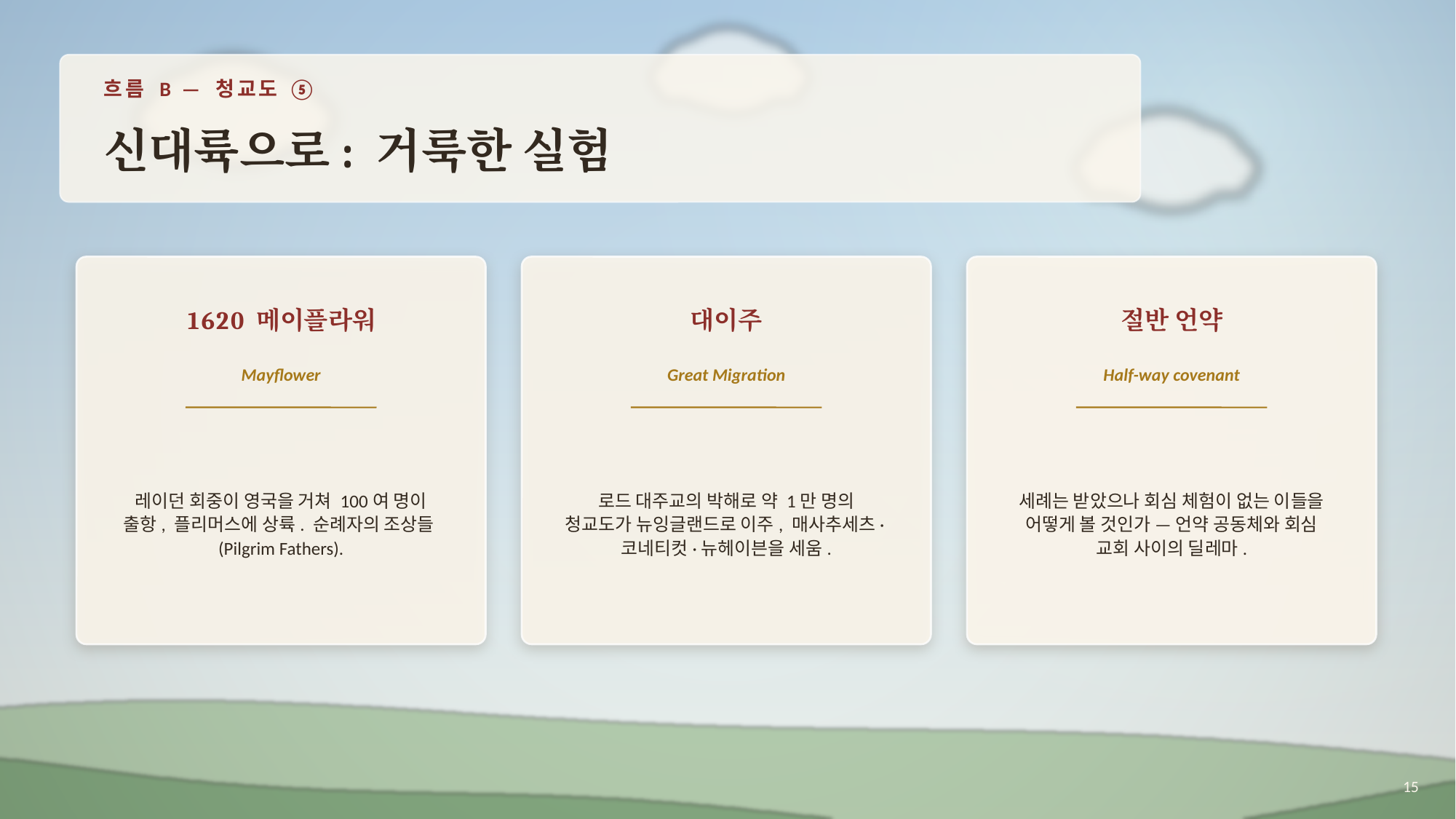

흐름 B — 청교도 ⑤
신대륙으로: 거룩한 실험

1620 메이플라워
대이주
절반 언약
Mayflower
Great Migration
Half-way covenant

레이던 회중이 영국을 거쳐 100여 명이 출항, 플리머스에 상륙. 순례자의 조상들(Pilgrim Fathers).
로드 대주교의 박해로 약 1만 명의 청교도가 뉴잉글랜드로 이주, 매사추세츠·코네티컷·뉴헤이븐을 세움.
세례는 받았으나 회심 체험이 없는 이들을 어떻게 볼 것인가 — 언약 공동체와 회심 교회 사이의 딜레마.
15